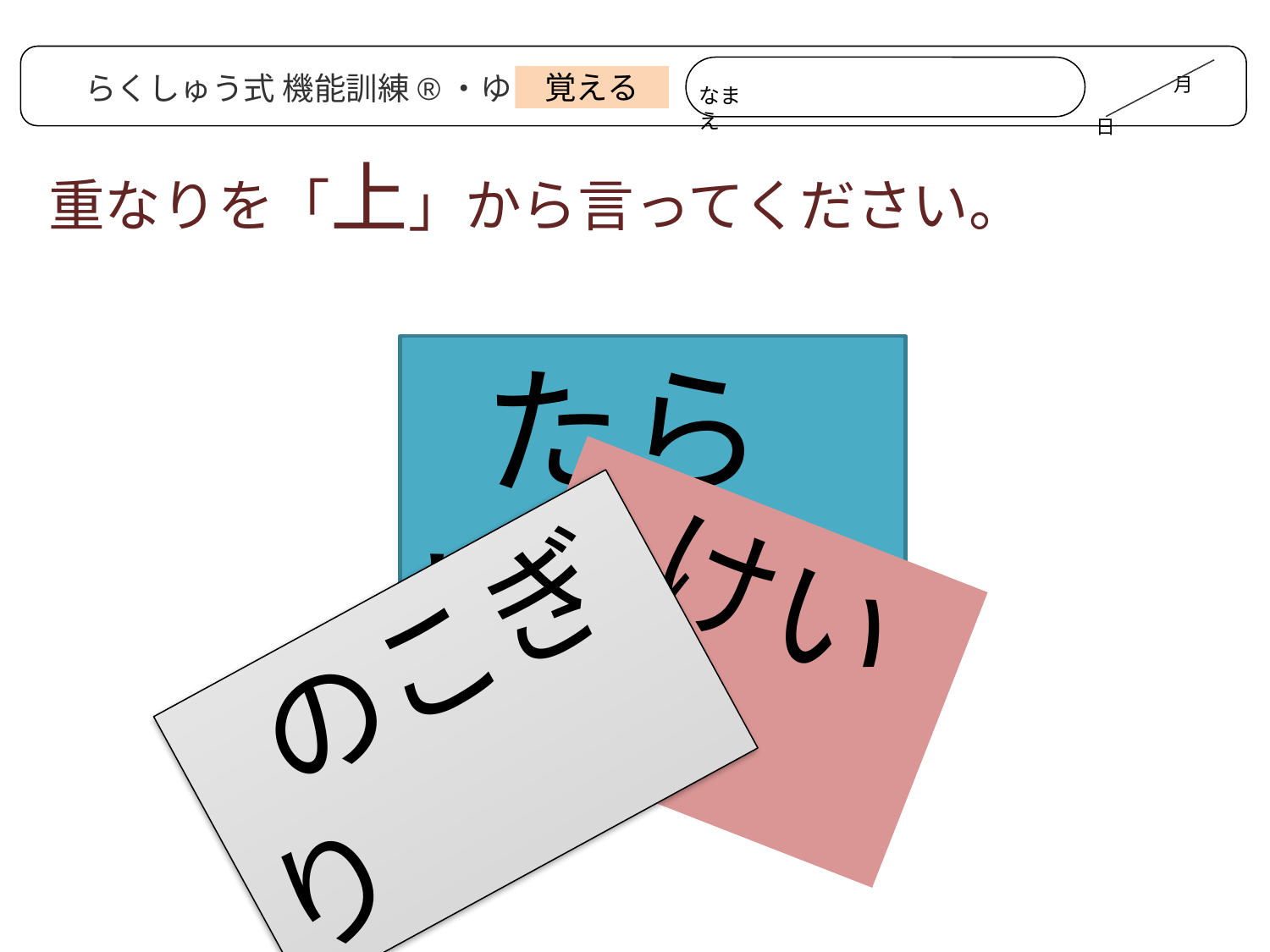

月
　　　　　　　　　　　　　日

なまえ
らくしゅう式 機能訓練®・ゆうゆう
覚える
重なりを「上」から言ってください。
　たらい
　けいと
　のこぎり